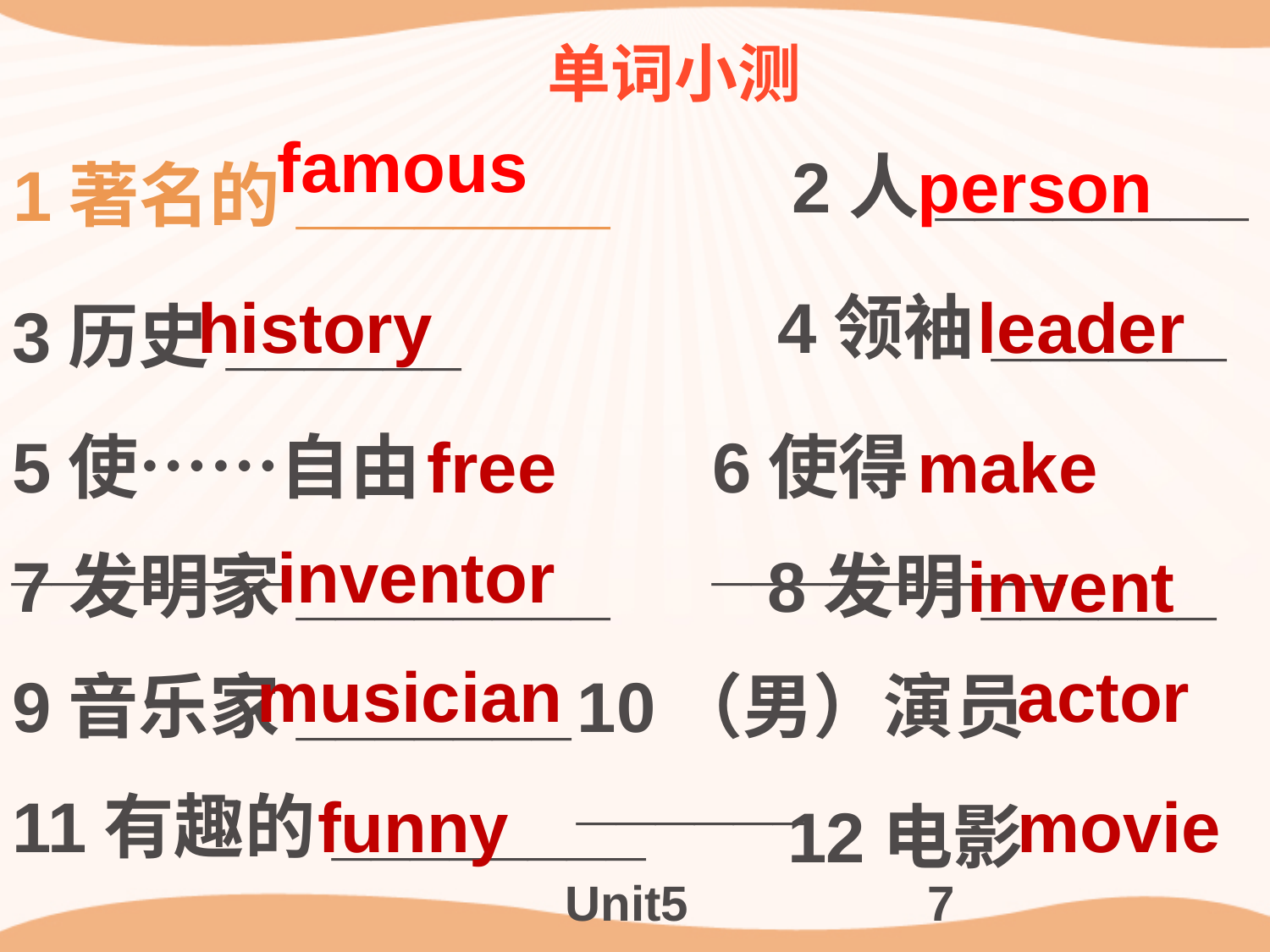

# 单词小测
famous
1著名的________
2人________
person
history
4领袖______
leader
3历史______
5使……自由_______
free
6使得_________
make
inventor
7发明家________
8发明______
invent
musician
actor
9音乐家_______
10（男）演员______
11有趣的________
funny
movie
12电影______
Unit5
7